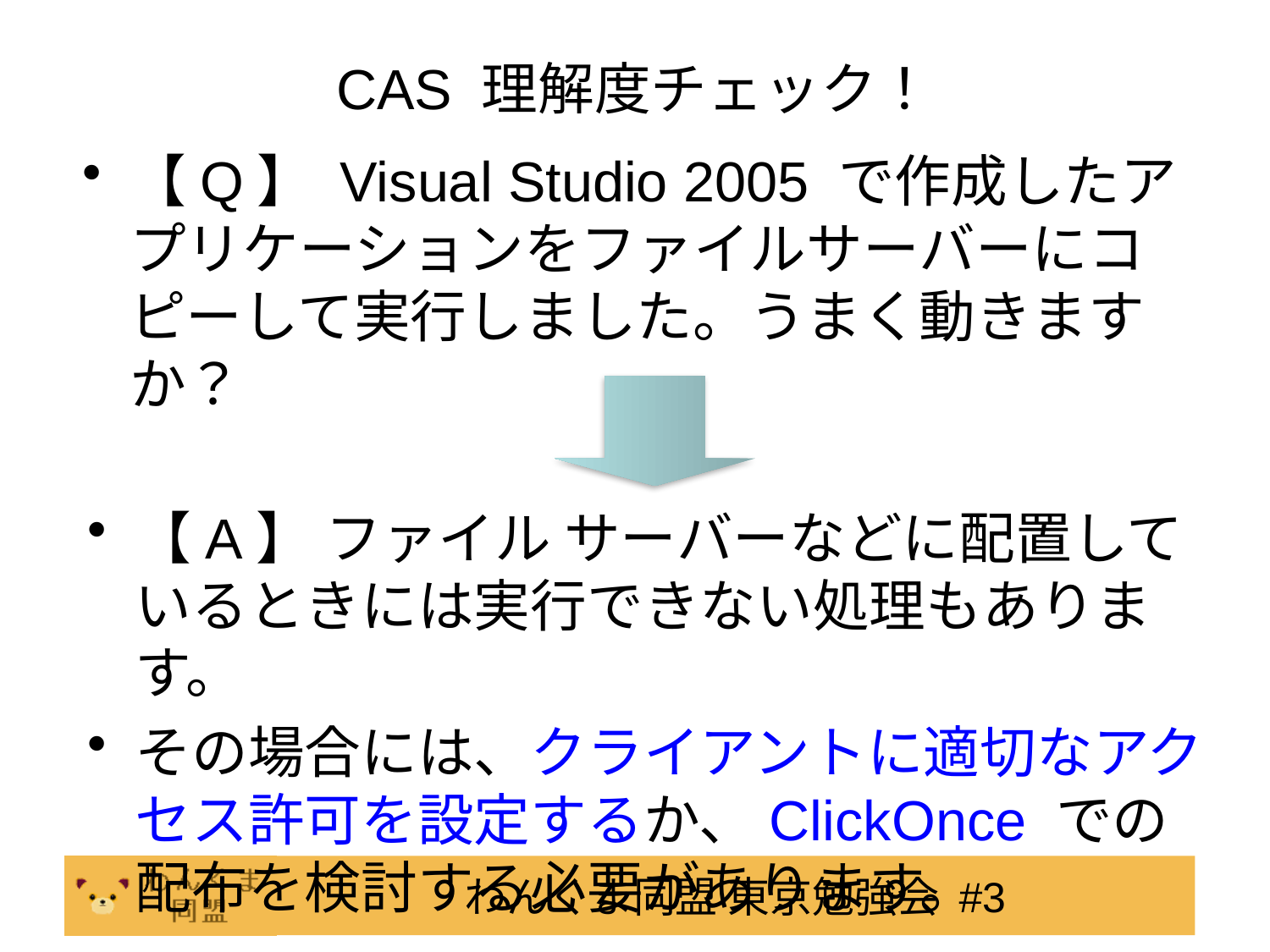

# CAS 理解度チェック！
【Q】 Visual Studio 2005 で作成したアプリケーションをファイルサーバーにコピーして実行しました。うまく動きますか？

【A】 ファイル サーバーなどに配置しているときには実行できない処理もあります。
その場合には、クライアントに適切なアクセス許可を設定するか、ClickOnce での配布を検討する必要があります。